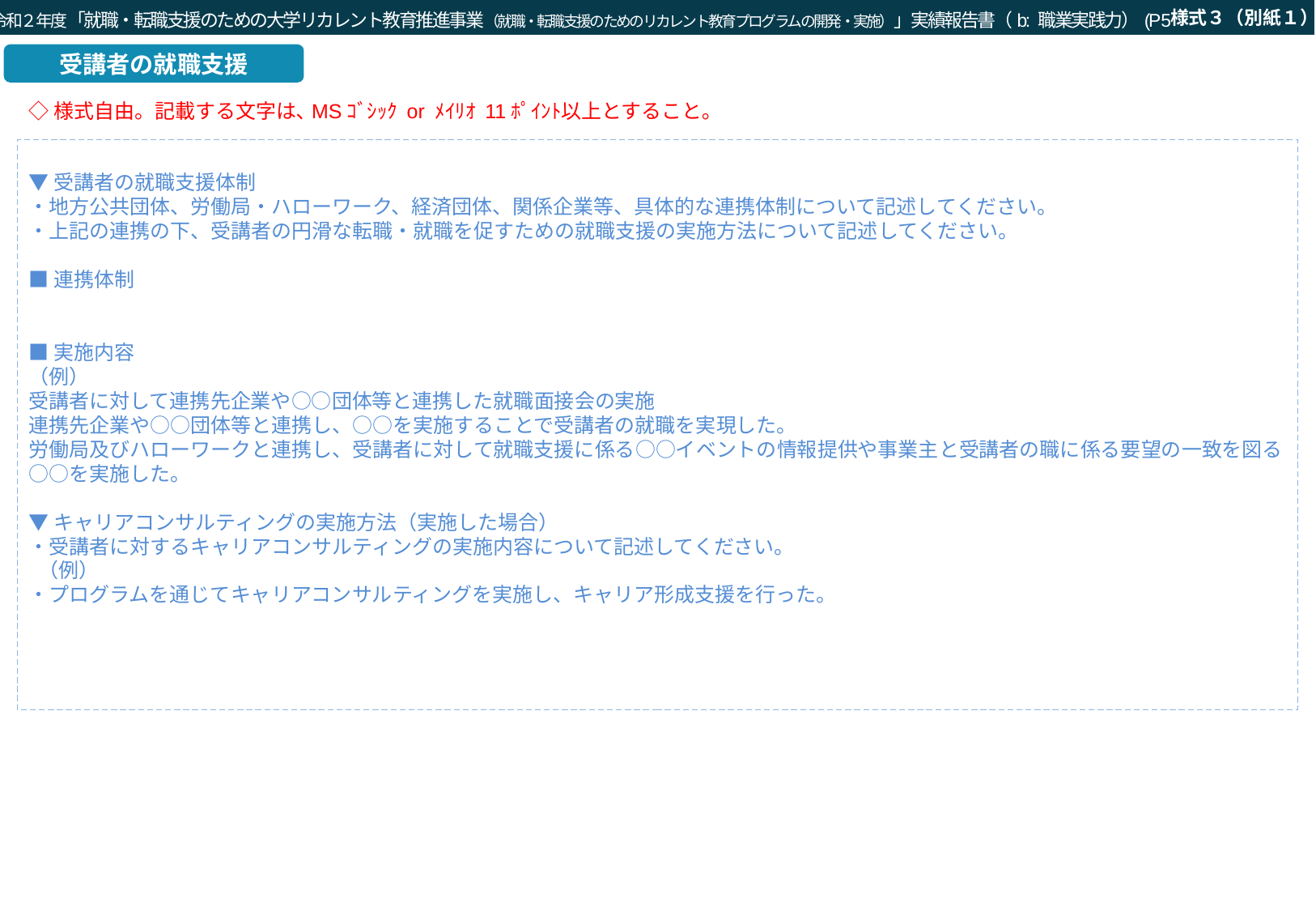

様式３（別紙１）
様式１（別紙１）
令和２年度「就職・転職支援のための大学リカレント教育推進事業（就職・転職支援のためのリカレント教育プログラムの開発・実施）」実績報告書（b: 職業実践力）(P5)
受講者の就職支援
◇様式自由。記載する文字は､MSｺﾞｼｯｸ or ﾒｲﾘｵ 11ﾎﾟｲﾝﾄ以上とすること｡

▼受講者の就職支援体制
・地方公共団体、労働局・ハローワーク、経済団体、関係企業等、具体的な連携体制について記述してください。
・上記の連携の下、受講者の円滑な転職・就職を促すための就職支援の実施方法について記述してください。

■連携体制

■実施内容
（例）
受講者に対して連携先企業や○○団体等と連携した就職面接会の実施
連携先企業や○○団体等と連携し、○○を実施することで受講者の就職を実現した。
労働局及びハローワークと連携し、受講者に対して就職支援に係る○○イベントの情報提供や事業主と受講者の職に係る要望の一致を図る○○を実施した。

▼キャリアコンサルティングの実施方法（実施した場合）
・受講者に対するキャリアコンサルティングの実施内容について記述してください。
 （例）
・プログラムを通じてキャリアコンサルティングを実施し、キャリア形成支援を行った。